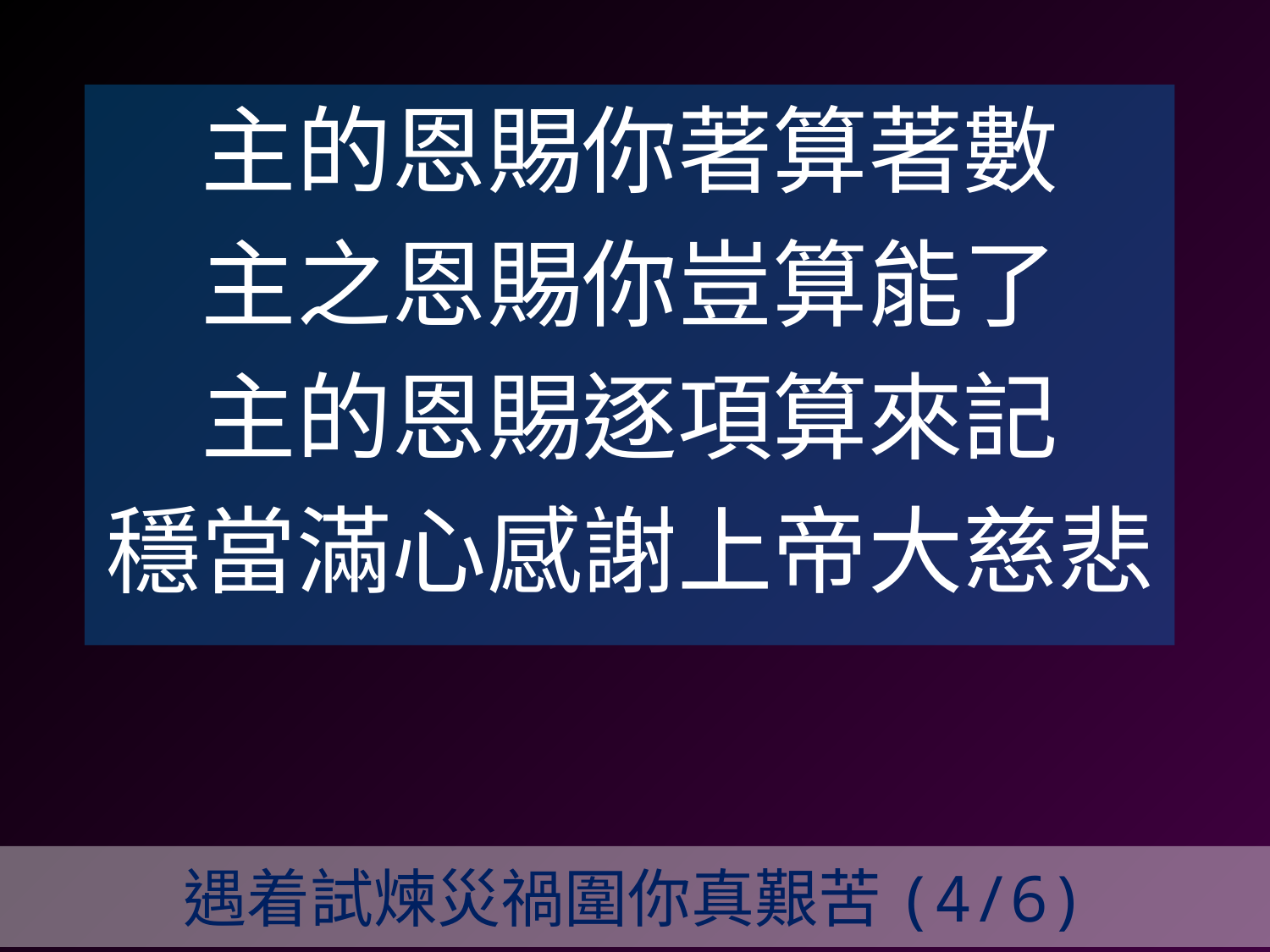

主的恩賜你著算著數
主之恩賜你豈算能了
主的恩賜逐項算來記
穩當滿心感謝上帝大慈悲
# 遇着試煉災禍圍你真艱苦(4/6)